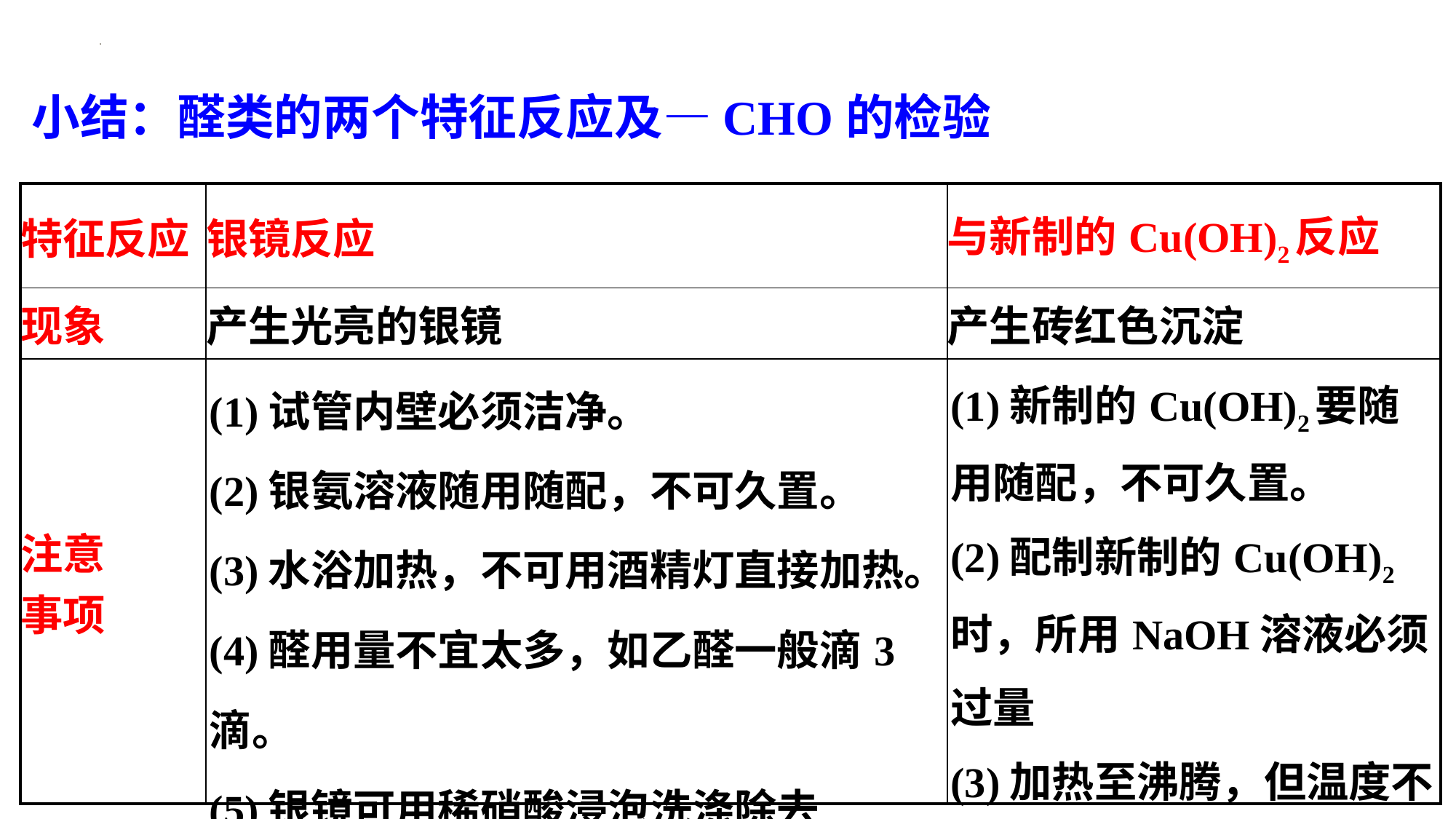

小结：醛类的两个特征反应及—CHO的检验
| 特征反应 | 银镜反应 | 与新制的Cu(OH)2反应 |
| --- | --- | --- |
| 现象 | 产生光亮的银镜 | 产生砖红色沉淀 |
| 注意 事项 | (1)试管内壁必须洁净。 (2)银氨溶液随用随配，不可久置。 (3)水浴加热，不可用酒精灯直接加热。 (4)醛用量不宜太多，如乙醛一般滴3滴。 (5)银镜可用稀硝酸浸泡洗涤除去 | (1)新制的Cu(OH)2要随用随配，不可久置。 (2)配制新制的Cu(OH)2时，所用NaOH溶液必须过量 (3)加热至沸腾，但温度不能过高 |